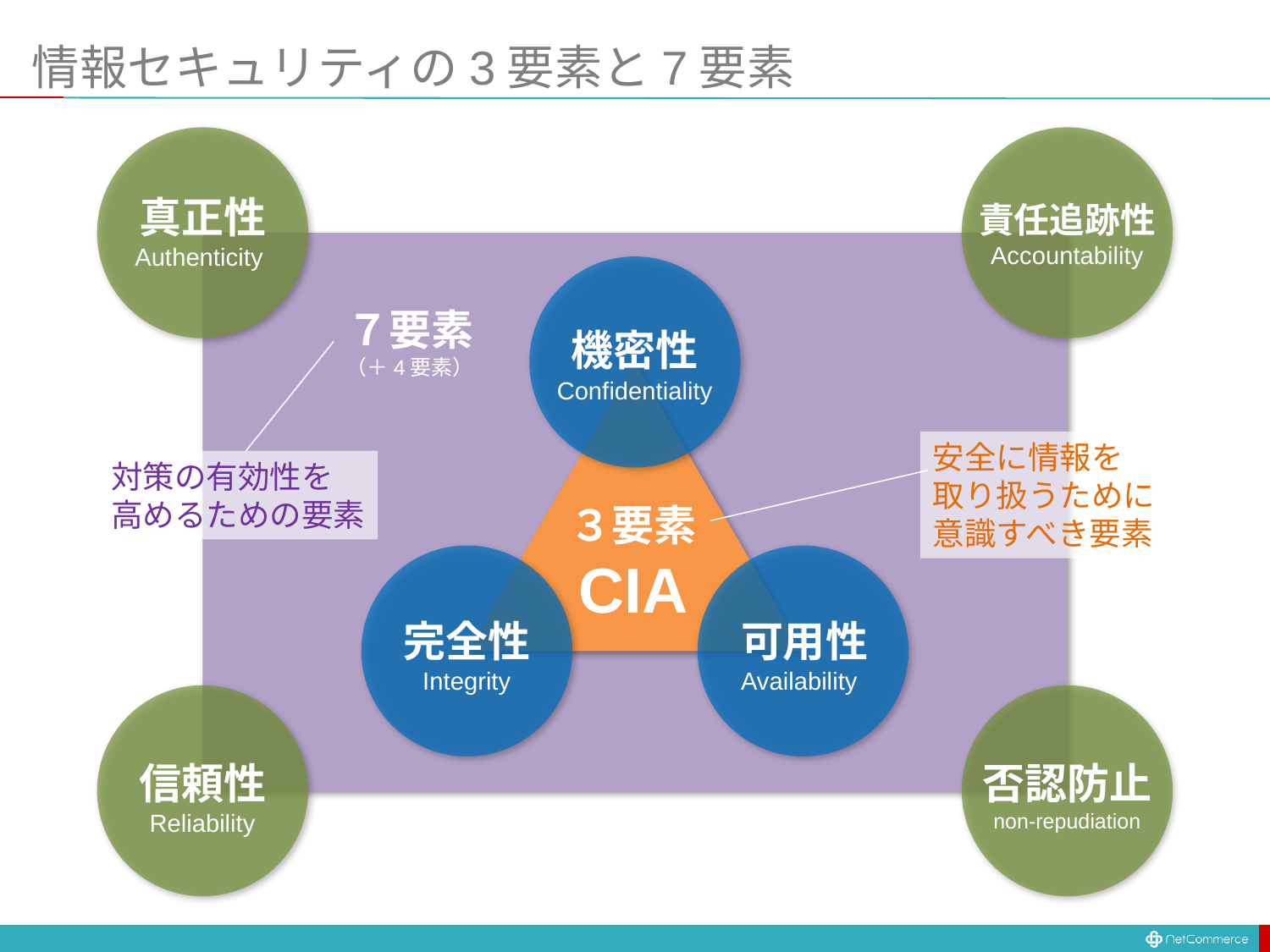

# 情報セキュリティの3要素と7要素

真正性
Authenticity
責任追跡性
Accountability

７要素
（＋4要素）
機密性
Confidentiality

安全に情報を
取り扱うために
意識すべき要素
対策の有効性を
高めるための要素
３要素
CIA

完全性
Integrity
可用性
Availability

信頼性
Reliability
否認防止
non-repudiation